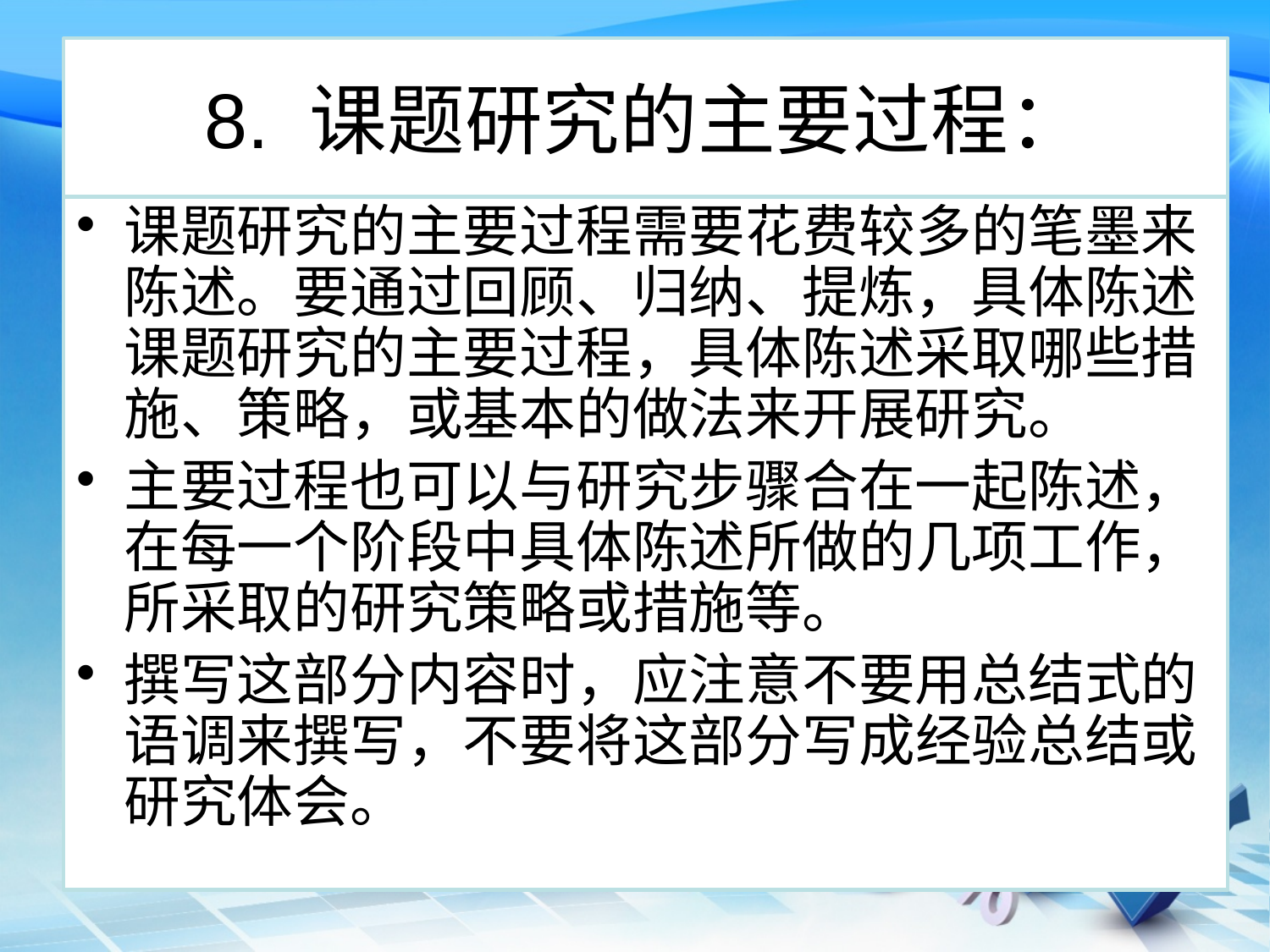

# 8. 课题研究的主要过程：
课题研究的主要过程需要花费较多的笔墨来陈述。要通过回顾、归纳、提炼，具体陈述课题研究的主要过程，具体陈述采取哪些措施、策略，或基本的做法来开展研究。
主要过程也可以与研究步骤合在一起陈述，在每一个阶段中具体陈述所做的几项工作，所采取的研究策略或措施等。
撰写这部分内容时，应注意不要用总结式的语调来撰写，不要将这部分写成经验总结或研究体会。
34